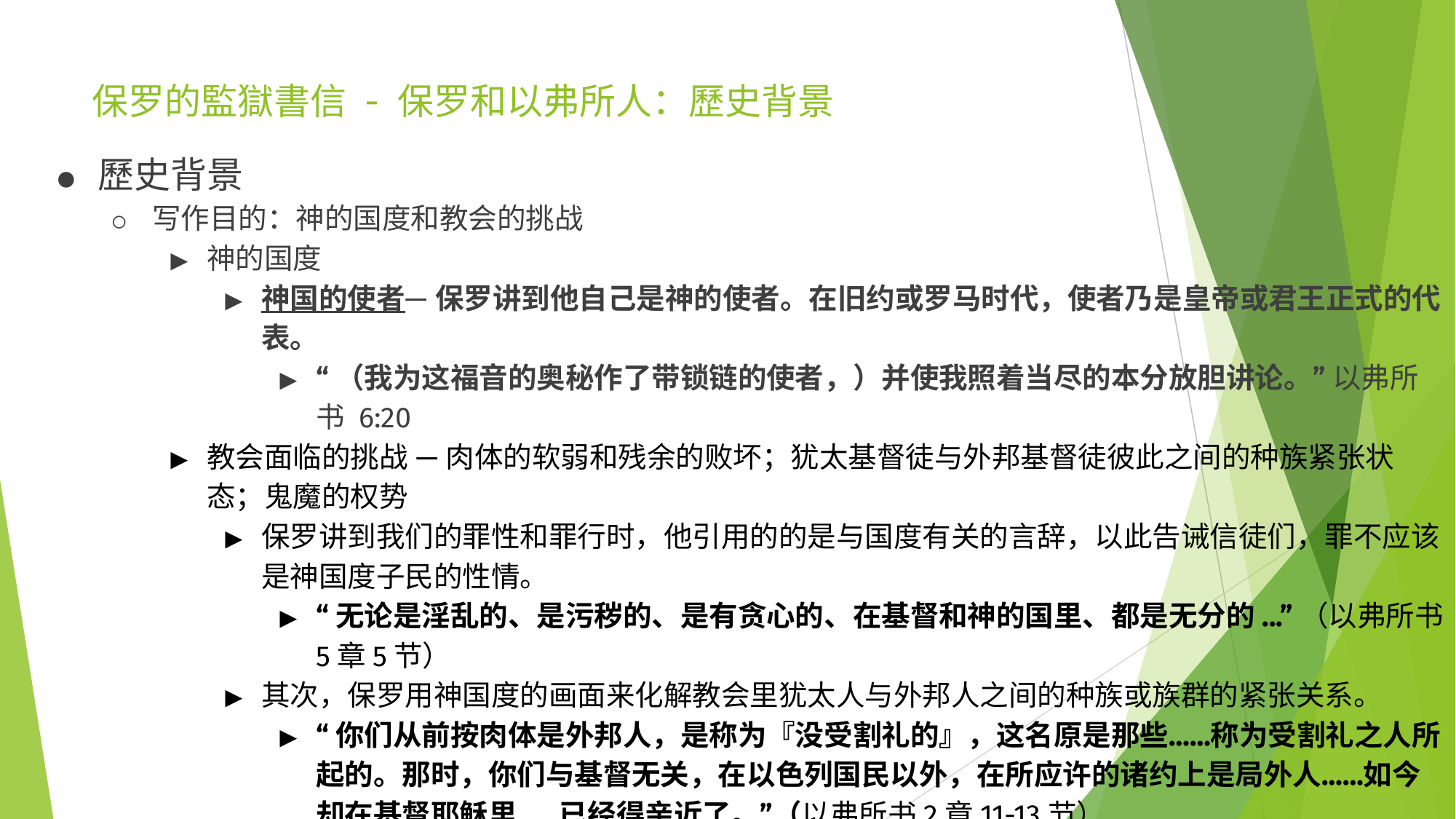

# 保罗的監獄書信 - 保罗和以弗所人：歷史背景
歷史背景
写作目的：​​神的国度​​和教会的挑战
神的国度​​
神国的使者— 保罗讲到他自己是神的使者。在旧约或罗马时代，使者乃是皇帝或君王正式的代表。
“（我为这福音的奥秘作了带锁链的使者，）并使我照着当尽的本分放胆讲论。” 以弗所书‬ ‭6:20‬ ‭
教会面临的挑战 — 肉体的软弱和残余的败坏；犹太基督徒与外邦基督徒彼此之间的种族紧张状态；鬼魔的权势
保罗讲到我们的罪性和罪行时，他引用的的是与国度有关的言辞，以此告诫信徒们，罪不应该是神国度子民的性情。
“无论是淫乱的、是污秽的、是有贪心的、在基督和神的国里、都是无分的...”（以弗所书5章5节）
其次，保罗用神国度的画面来化解教会里犹太人与外邦人之间的种族或族群的紧张关系。
“你们从前按肉体是外邦人，是称为『没受割礼的』，这名原是那些……称为受割礼之人所起的。那时，你们与基督无关，在以色列国民以外，在所应许的诸约上是局外人……如今却在基督耶稣里……已经得亲近了。”（以弗所书2章11-13节）